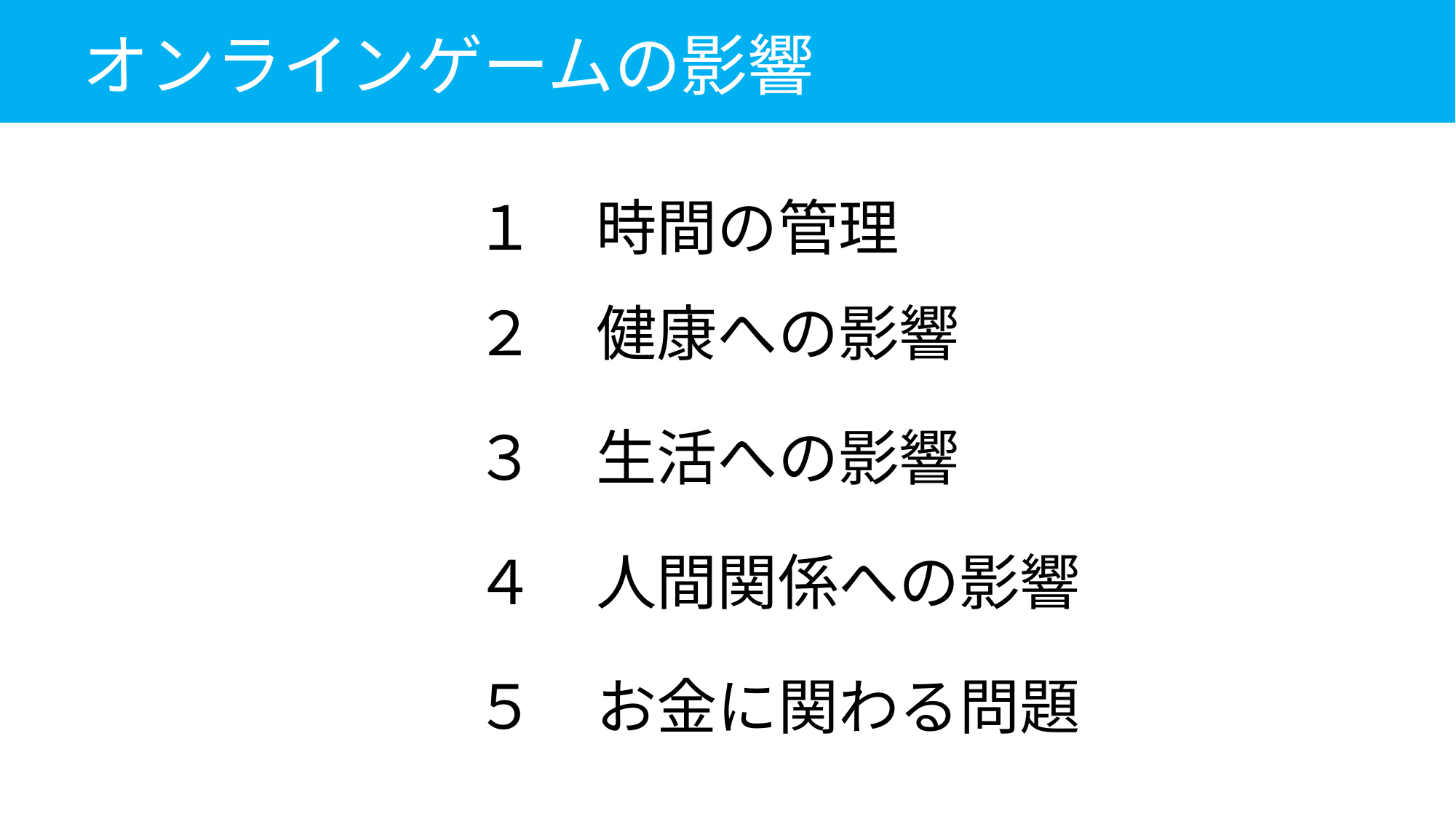

オンラインゲームの影響
１　時間の管理
２　健康への影響
３　生活への影響
４　人間関係への影響
５　お金に関わる問題